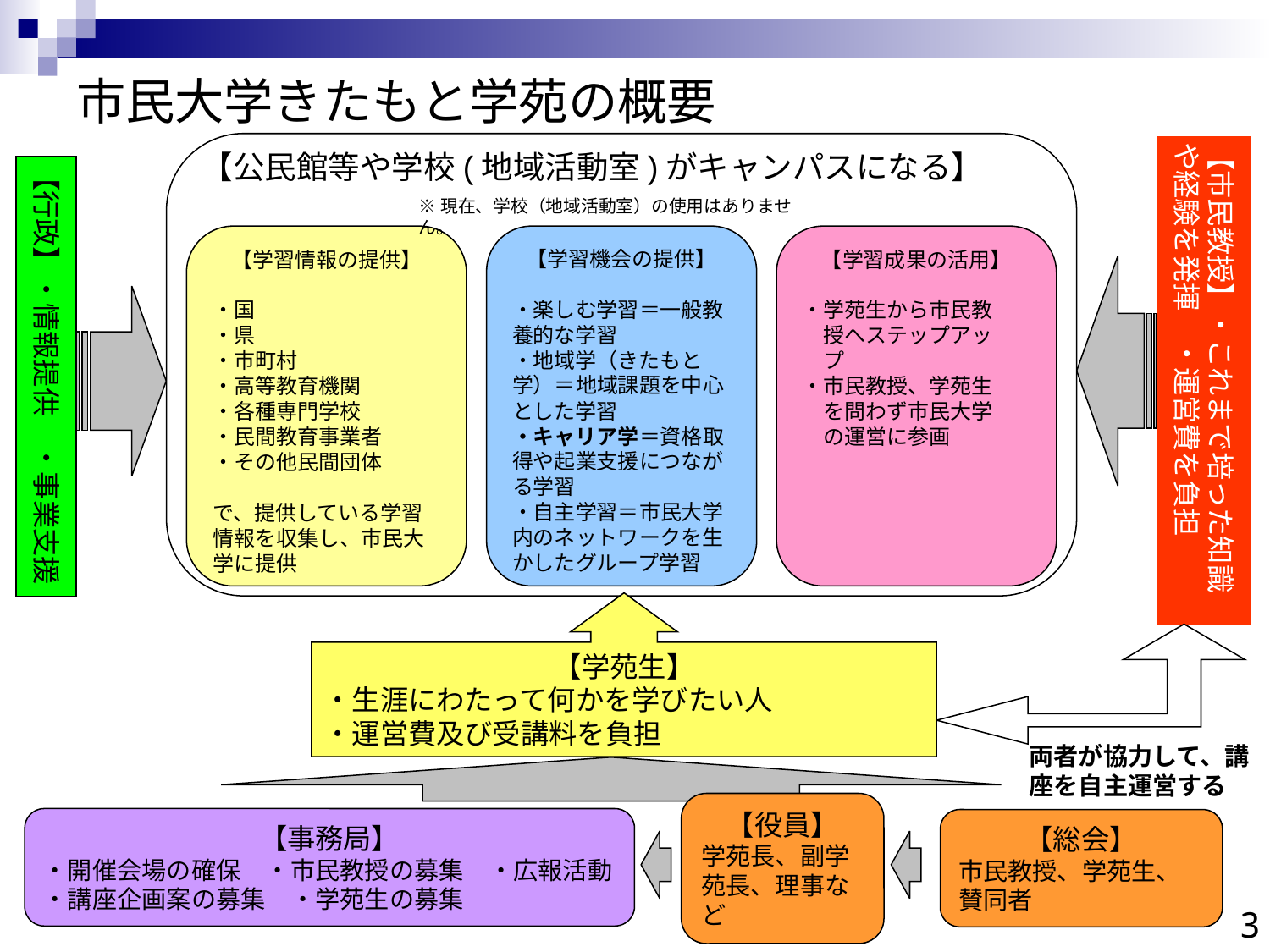

# 市民大学きたもと学苑の概要
【公民館等や学校(地域活動室)がキャンパスになる】

【学習情報の提供】

・国
・県
・市町村
・高等教育機関
・各種専門学校
・民間教育事業者
・その他民間団体

で、提供している学習情報を収集し、市民大学に提供
【学習機会の提供】

・楽しむ学習＝一般教養的な学習
・地域学（きたもと学）＝地域課題を中心とした学習
・キャリア学＝資格取得や起業支援につながる学習
・自主学習＝市民大学内のネットワークを生かしたグループ学習
【学習成果の活用】

・学苑生から市民教
　授へステップアッ
　プ
・市民教授、学苑生
　を問わず市民大学
　の運営に参画
【市民教授】・これまで培った知識や経験を発揮　・運営費を負担

【行政】・情報提供　・事業支援

※現在、学校（地域活動室）の使用はありません。
【学苑生】
・生涯にわたって何かを学びたい人
・運営費及び受講料を負担

両者が協力して、講座を自主運営する

【事務局】
・開催会場の確保　・市民教授の募集　・広報活動
・講座企画案の募集　・学苑生の募集
【総会】
市民教授、学苑生、賛同者
【役員】
学苑長、副学苑長、理事など

3